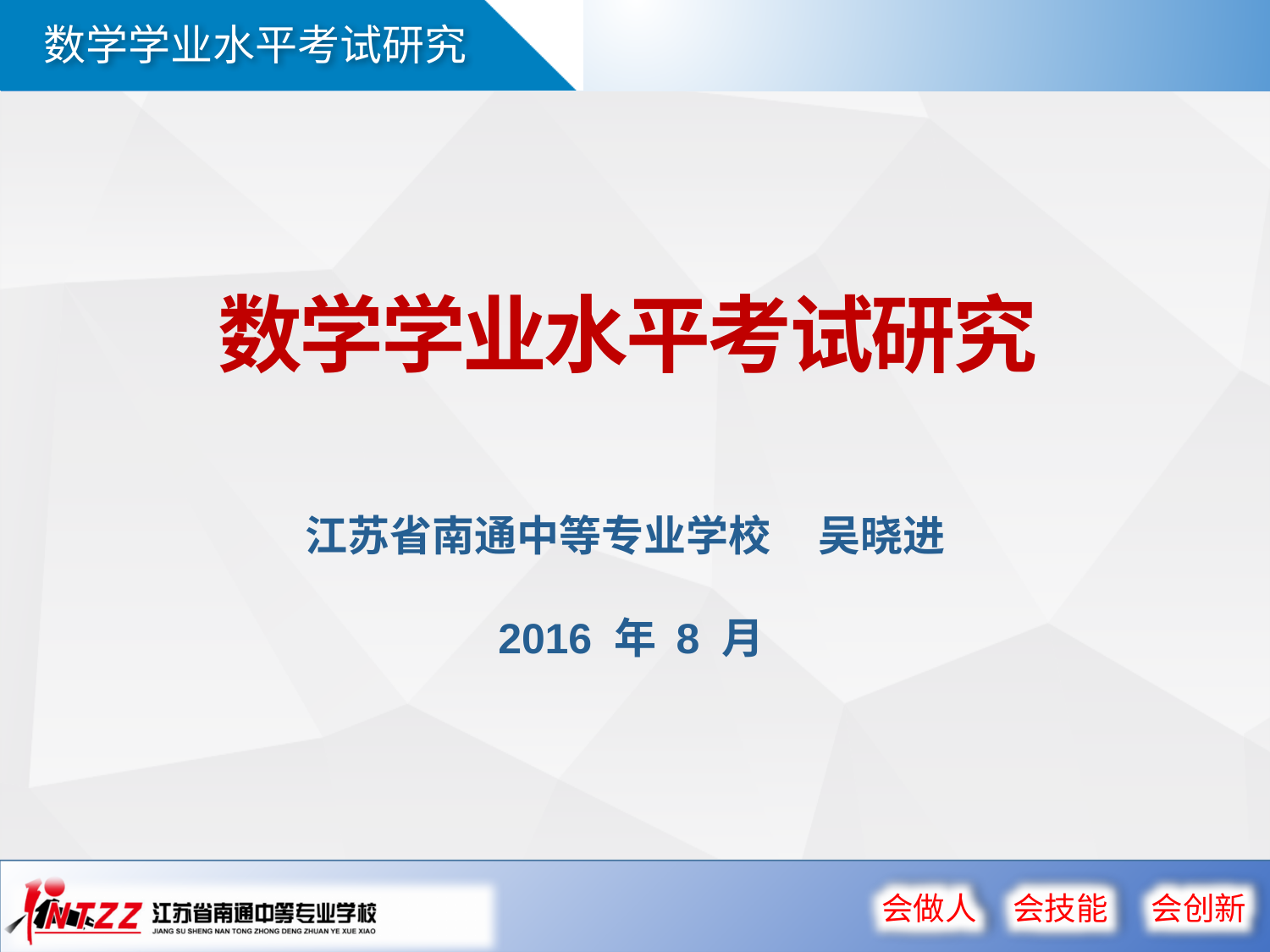

数学学业水平考试研究
江苏省南通中等专业学校     吴晓进
 2016 年 8 月